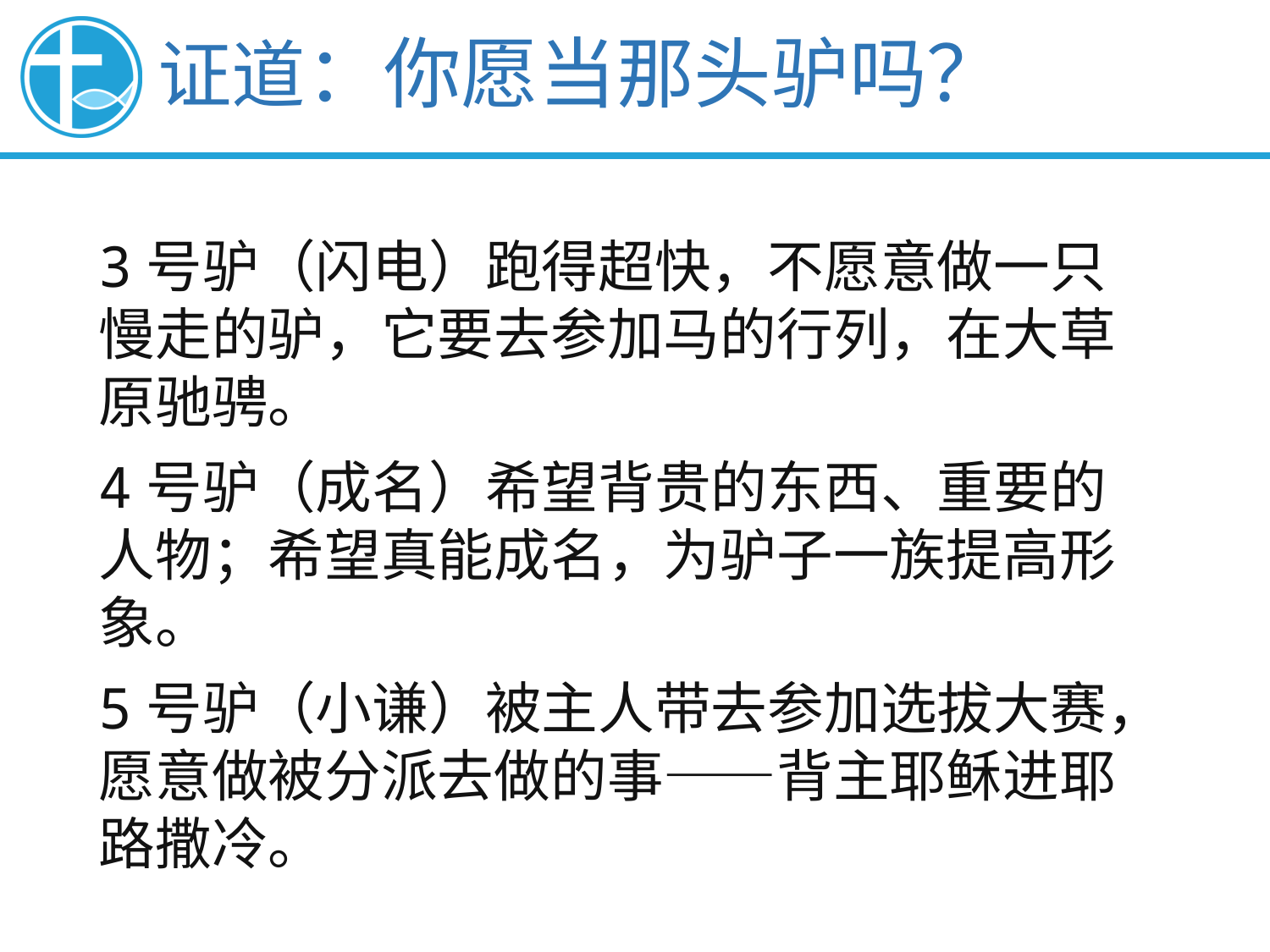

证道：你愿当那头驴吗？
3号驴（闪电）跑得超快，不愿意做一只慢走的驴，它要去参加马的行列，在大草原驰骋。
4号驴（成名）希望背贵的东西、重要的人物；希望真能成名，为驴子一族提高形象。
5号驴（小谦）被主人带去参加选拔大赛，愿意做被分派去做的事——背主耶稣进耶路撒冷。